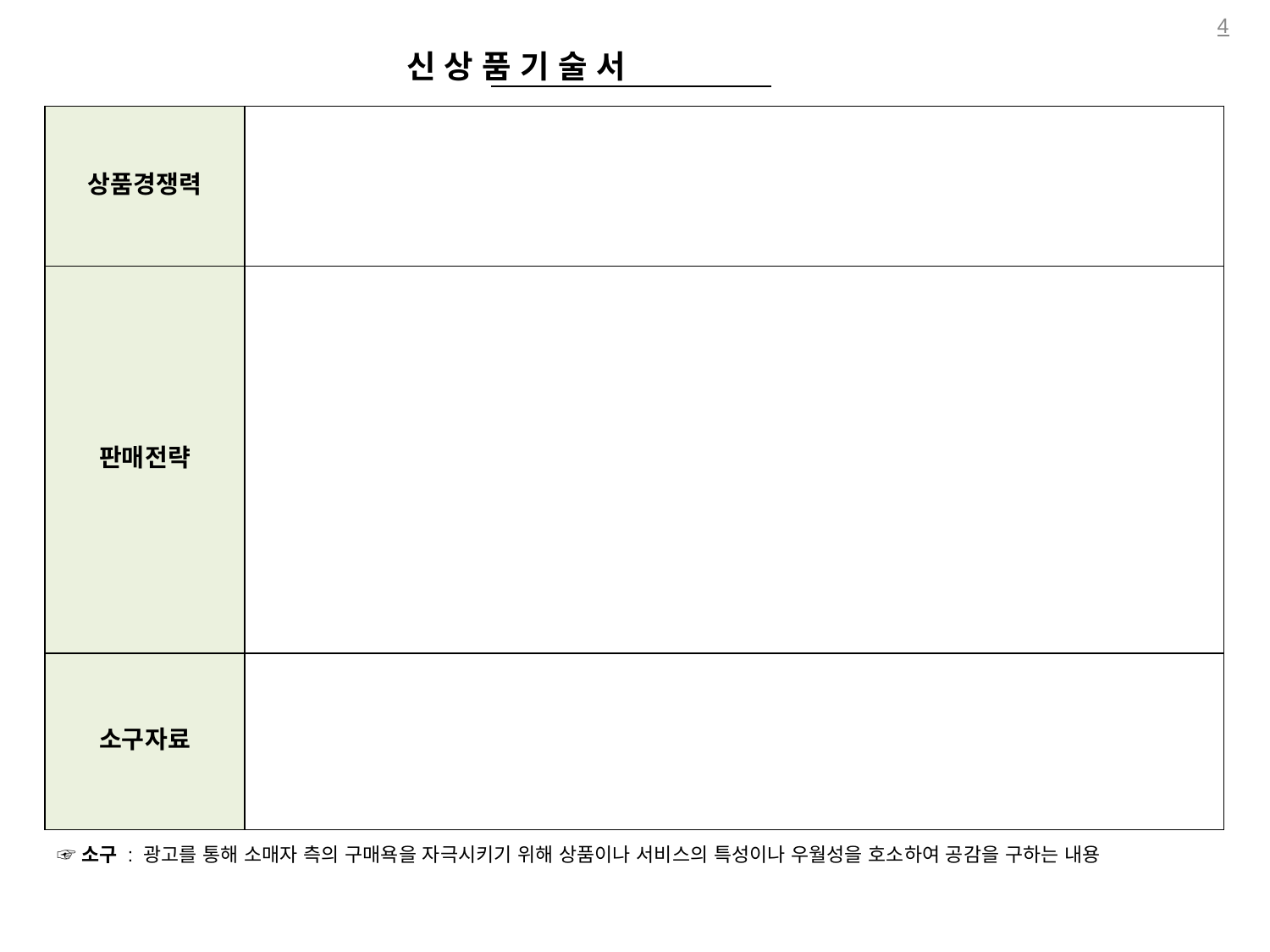

4
| 신 상 품 기 술 서 |  |  |  |  |  |
| --- | --- | --- | --- | --- | --- |
|  |  |  |  |  |  |
| 상품경쟁력 |  |
| --- | --- |
| 판매전략 |  |
| 소구자료 |  |
☞소구 : 광고를 통해 소매자 측의 구매욕을 자극시키기 위해 상품이나 서비스의 특성이나 우월성을 호소하여 공감을 구하는 내용